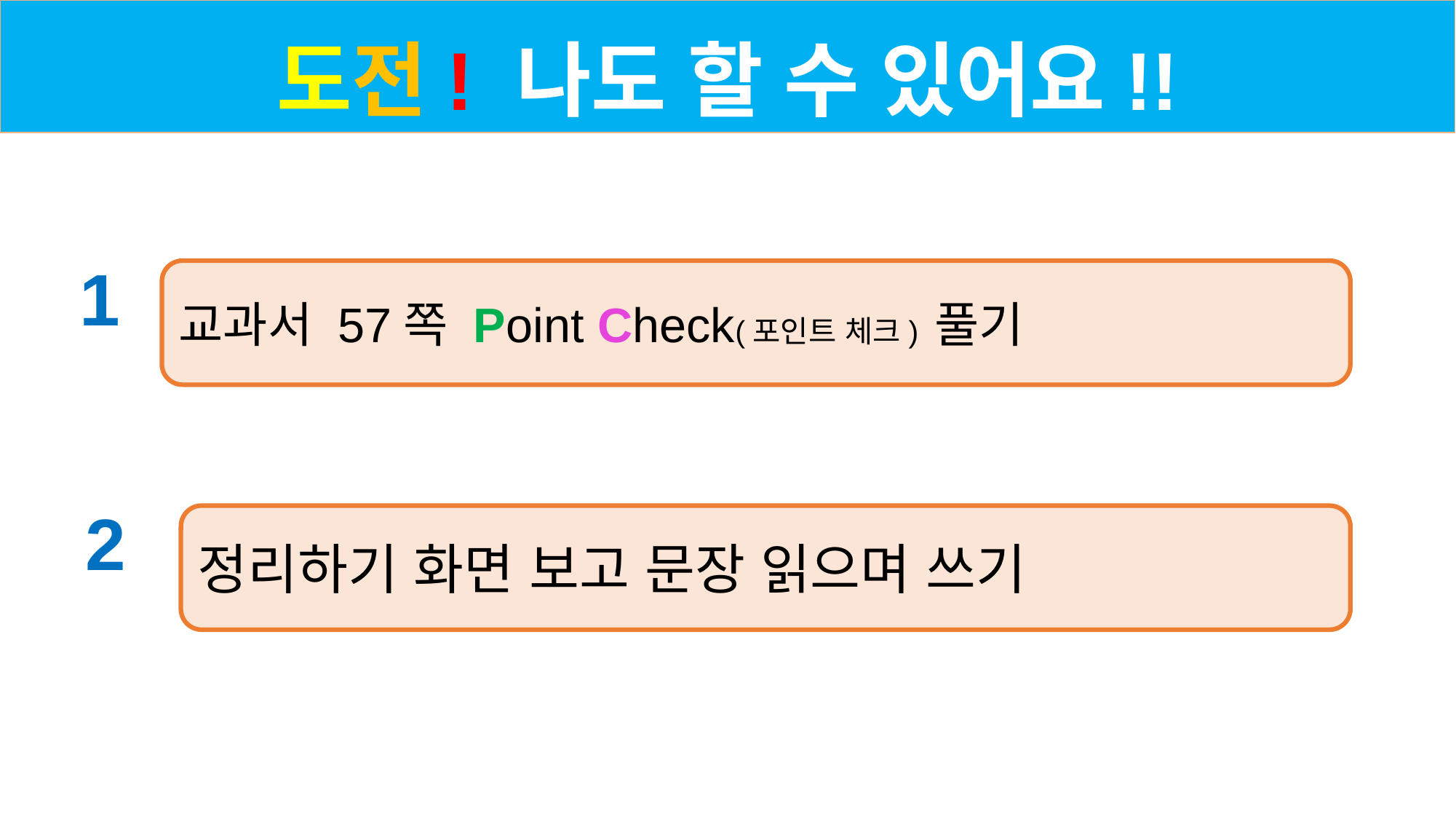

도전! 나도 할 수 있어요!!
1
교과서 57쪽 Point Check(포인트 체크) 풀기
2
정리하기 화면 보고 문장 읽으며 쓰기